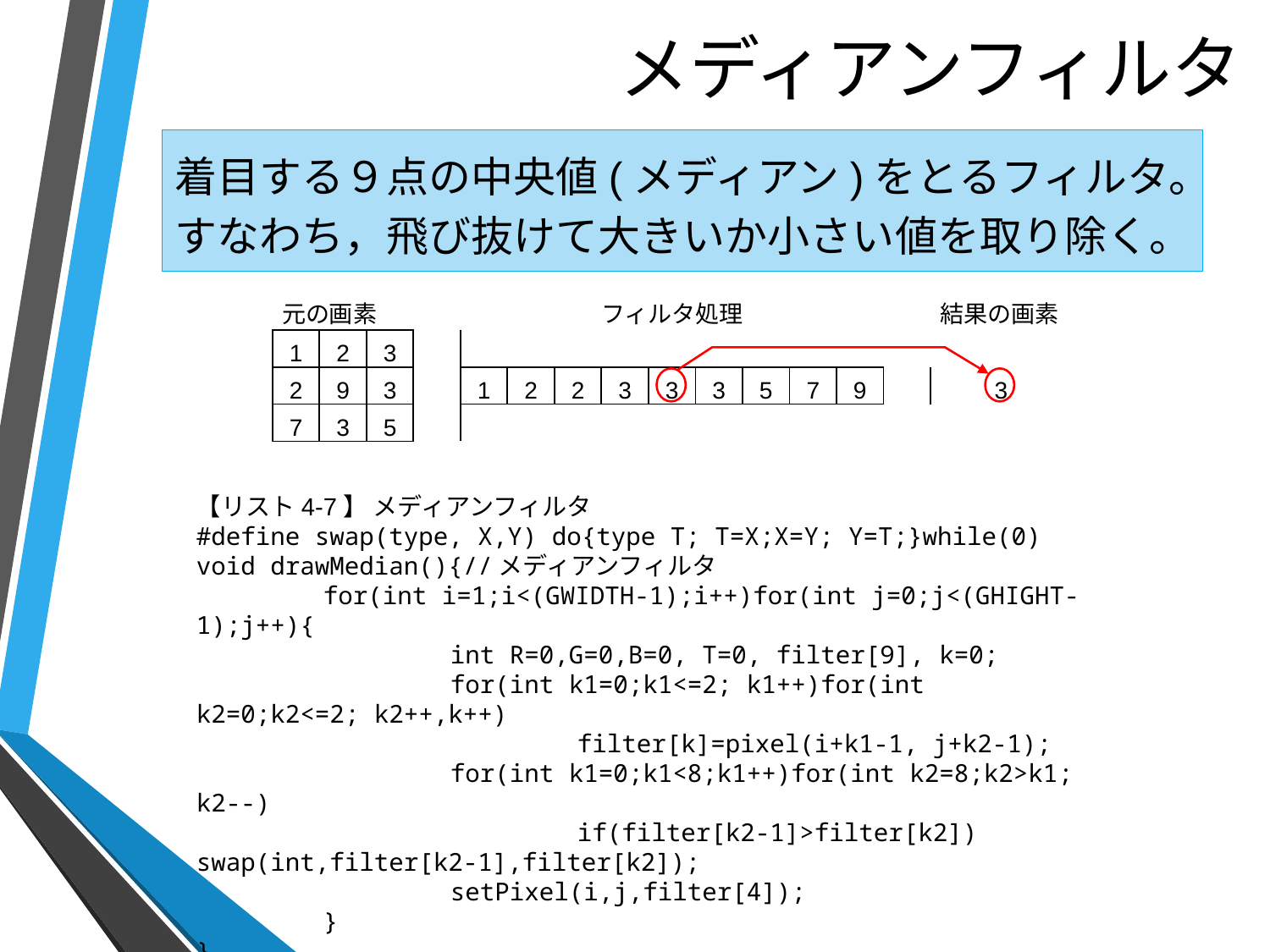

# メディアンフィルタ
着目する９点の中央値(メディアン)をとるフィルタ。すなわち，飛び抜けて大きいか小さい値を取り除く。
| 元の画素 |  |  |  | フィルタ処理 |  |  |  |  |  |  |  |  |  | 結果の画素 |  |  |
| --- | --- | --- | --- | --- | --- | --- | --- | --- | --- | --- | --- | --- | --- | --- | --- | --- |
| 1 | 2 | 3 |  |  |  |  |  |  |  |  |  |  |  |  |  |  |
| 2 | 9 | 3 |  | 1 | 2 | 2 | 3 | 3 | 3 | 5 | 7 | 9 |  |  | 3 |  |
| 7 | 3 | 5 |  |  |  |  |  |  |  |  |  |  |  |  |  |  |

【リスト4-7】 メディアンフィルタ
#define swap(type, X,Y) do{type T; T=X;X=Y; Y=T;}while(0)
void drawMedian(){//メディアンフィルタ
	for(int i=1;i<(GWIDTH-1);i++)for(int j=0;j<(GHIGHT-1);j++){
		int R=0,G=0,B=0, T=0, filter[9], k=0;
		for(int k1=0;k1<=2; k1++)for(int k2=0;k2<=2; k2++,k++)
			filter[k]=pixel(i+k1-1, j+k2-1);
		for(int k1=0;k1<8;k1++)for(int k2=8;k2>k1; k2--)
			if(filter[k2-1]>filter[k2]) swap(int,filter[k2-1],filter[k2]);
		setPixel(i,j,filter[4]);
	}
}
「C言語とAPIによる画像処理 第4巻 画像補正」(Kindle版)白井豊著　P44より